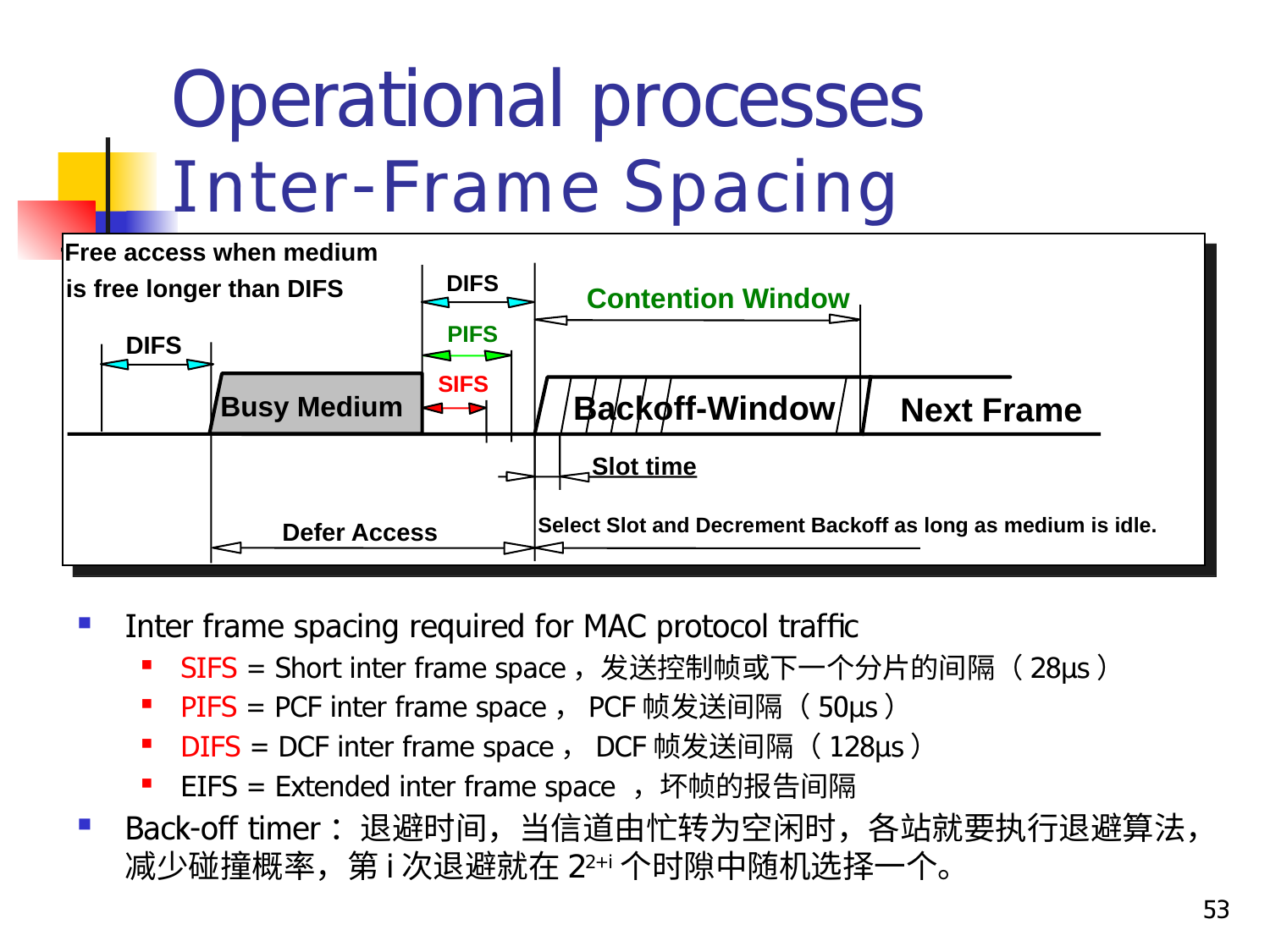

# Operational processes Inter-Frame Spacing
Free access when medium

DIFS

is free longer than DIFS
Contention Window

PIFS

DIFS

SIFS

Busy Medium

Backoff-Window
Next Frame

Slot time

Select Slot and Decrement Backoff as long as medium is idle.
Defer Access

Inter frame spacing required for MAC protocol traffic
SIFS = Short inter frame space，发送控制帧或下一个分片的间隔（28µs）
PIFS = PCF inter frame space，PCF帧发送间隔（50µs）
DIFS = DCF inter frame space，DCF帧发送间隔（128µs）
EIFS = Extended inter frame space ，坏帧的报告间隔
Back-off timer：退避时间，当信道由忙转为空闲时，各站就要执行退避算法，减少碰撞概率，第i次退避就在22+i个时隙中随机选择一个。
53